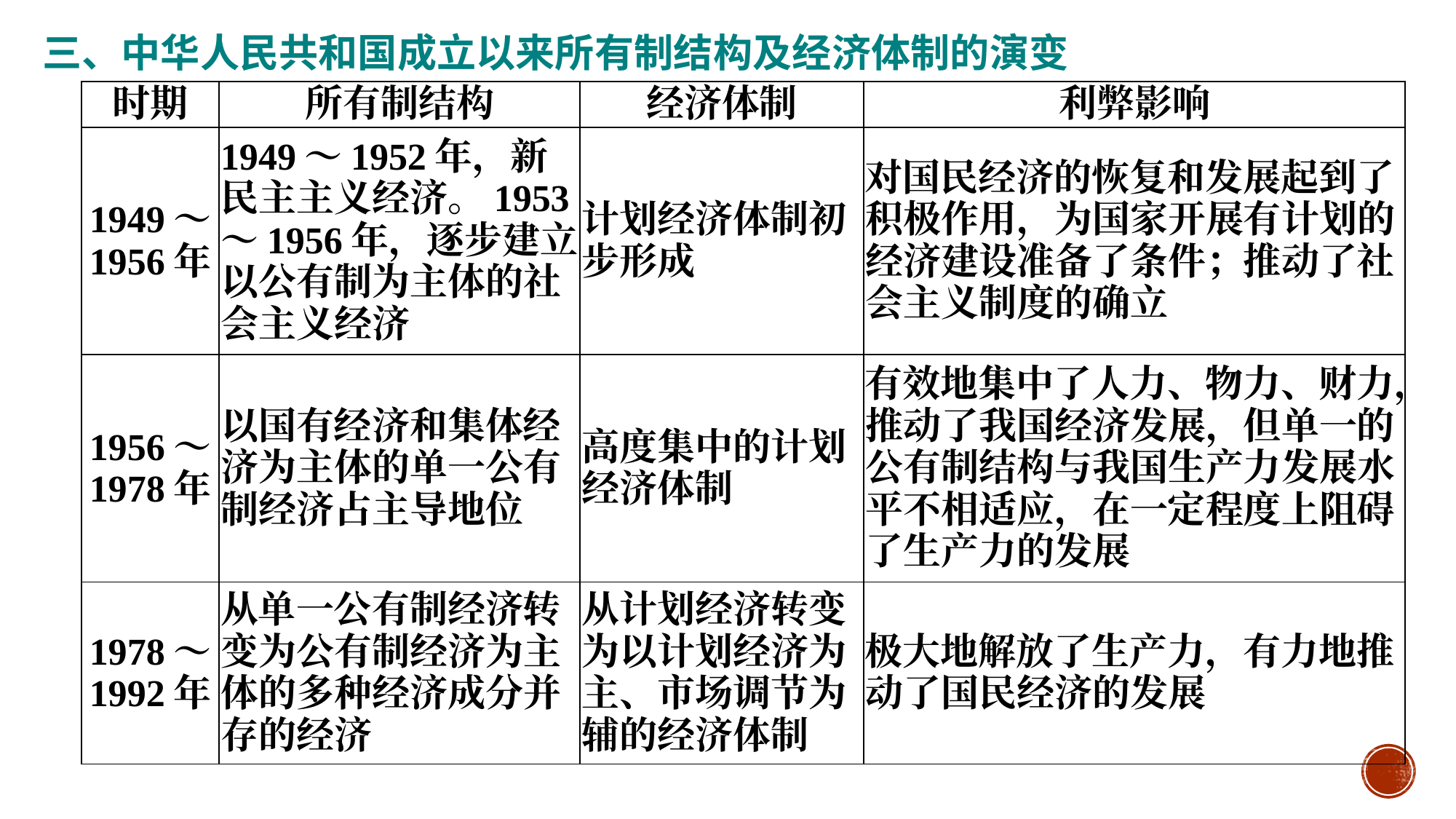

三、中华人民共和国成立以来所有制结构及经济体制的演变
#
| 时期 | 所有制结构 | 经济体制 | 利弊影响 |
| --- | --- | --- | --- |
| 1949～ 1956年 | 1949～1952年，新民主主义经济。1953～1956年，逐步建立以公有制为主体的社会主义经济 | 计划经济体制初步形成 | 对国民经济的恢复和发展起到了积极作用，为国家开展有计划的经济建设准备了条件；推动了社会主义制度的确立 |
| 1956～ 1978年 | 以国有经济和集体经济为主体的单一公有制经济占主导地位 | 高度集中的计划经济体制 | 有效地集中了人力、物力、财力，推动了我国经济发展，但单一的公有制结构与我国生产力发展水平不相适应，在一定程度上阻碍了生产力的发展 |
| 1978～ 1992年 | 从单一公有制经济转变为公有制经济为主体的多种经济成分并存的经济 | 从计划经济转变为以计划经济为主、市场调节为辅的经济体制 | 极大地解放了生产力，有力地推动了国民经济的发展 |